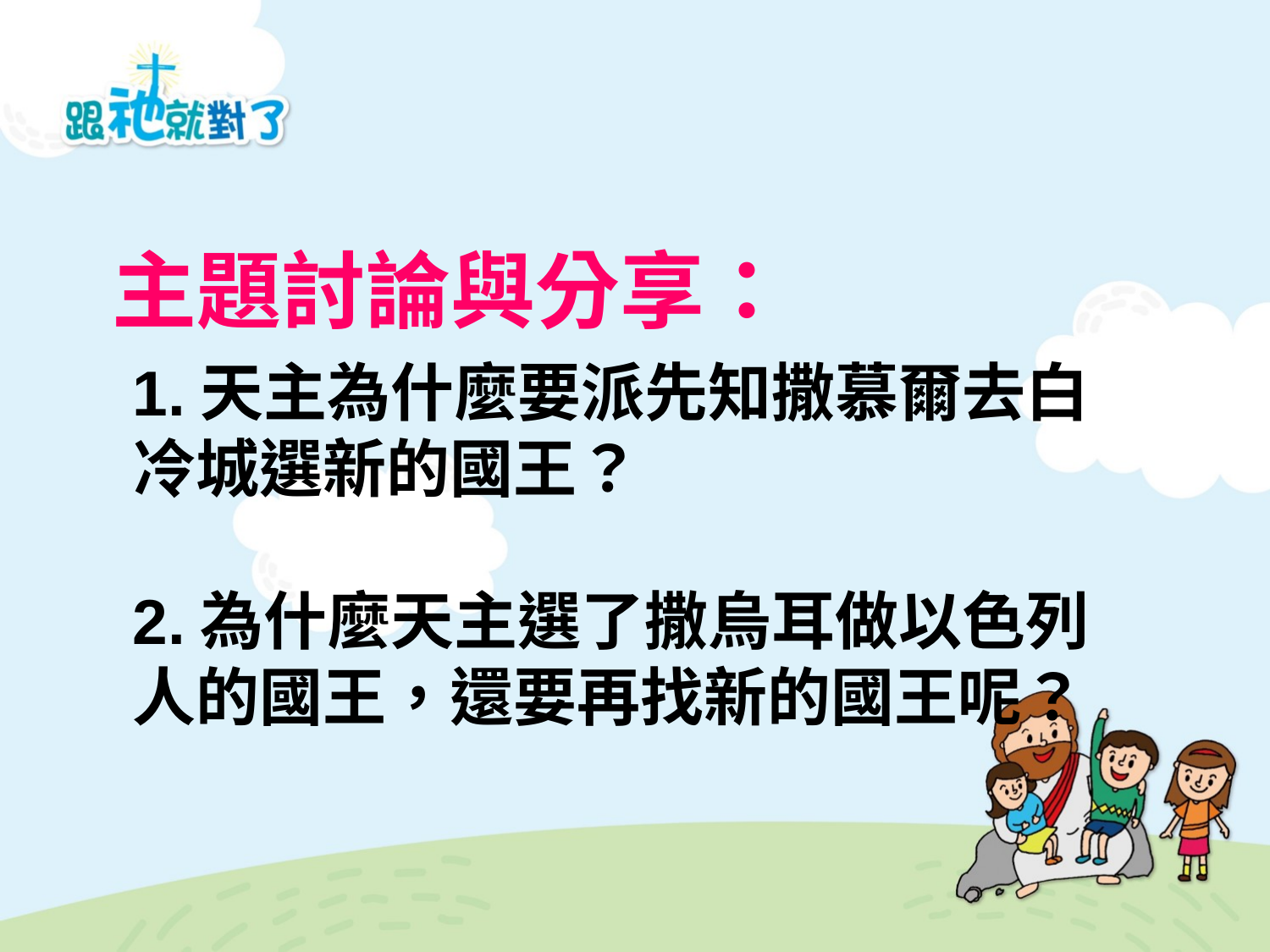

主題討論與分享：
1.天主為什麼要派先知撒慕爾去白冷城選新的國王？

2.為什麼天主選了撒烏耳做以色列人的國王，還要再找新的國王呢？